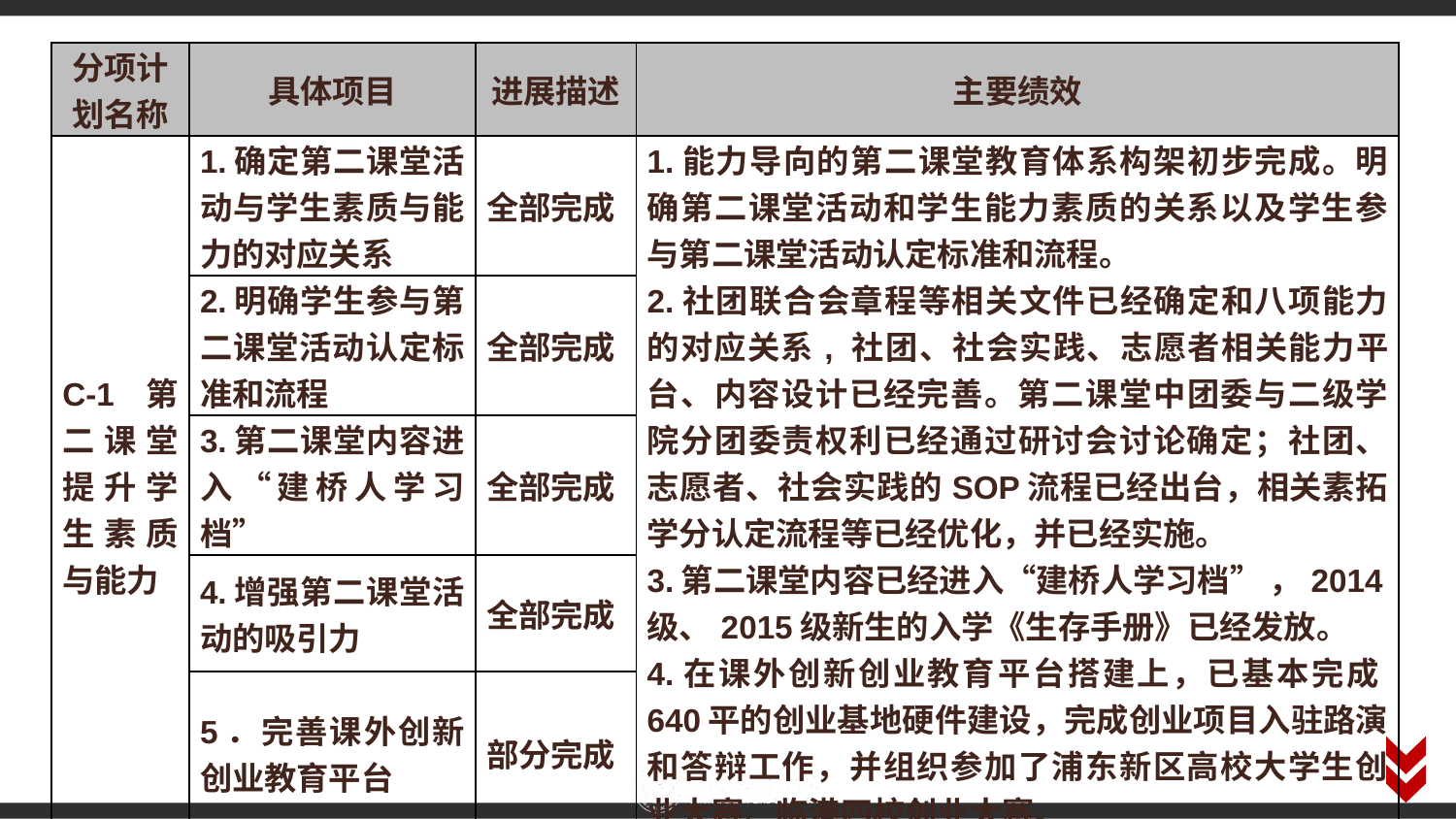

| 分项计划名称 | 具体项目 | 进展描述 | 主要绩效 |
| --- | --- | --- | --- |
| C-1 第二课堂提升学生素质与能力 | 1.确定第二课堂活动与学生素质与能力的对应关系 | 全部完成 | 1.能力导向的第二课堂教育体系构架初步完成。明确第二课堂活动和学生能力素质的关系以及学生参与第二课堂活动认定标准和流程。 2.社团联合会章程等相关文件已经确定和八项能力的对应关系, 社团、社会实践、志愿者相关能力平台、内容设计已经完善。第二课堂中团委与二级学院分团委责权利已经通过研讨会讨论确定；社团、志愿者、社会实践的SOP流程已经出台，相关素拓学分认定流程等已经优化，并已经实施。 3.第二课堂内容已经进入“建桥人学习档” ，2014级、2015级新生的入学《生存手册》已经发放。 4.在课外创新创业教育平台搭建上，已基本完成640平的创业基地硬件建设，完成创业项目入驻路演和答辩工作，并组织参加了浦东新区高校大学生创业大赛、临港四校创业大赛。 |
|  | 2.明确学生参与第二课堂活动认定标准和流程 | 全部完成 |  |
|  | 3.第二课堂内容进入“建桥人学习档” | 全部完成 |  |
|  | 4.增强第二课堂活动的吸引力 | 全部完成 |  |
|  | 5．完善课外创新创业教育平台 | 部分完成 |  |